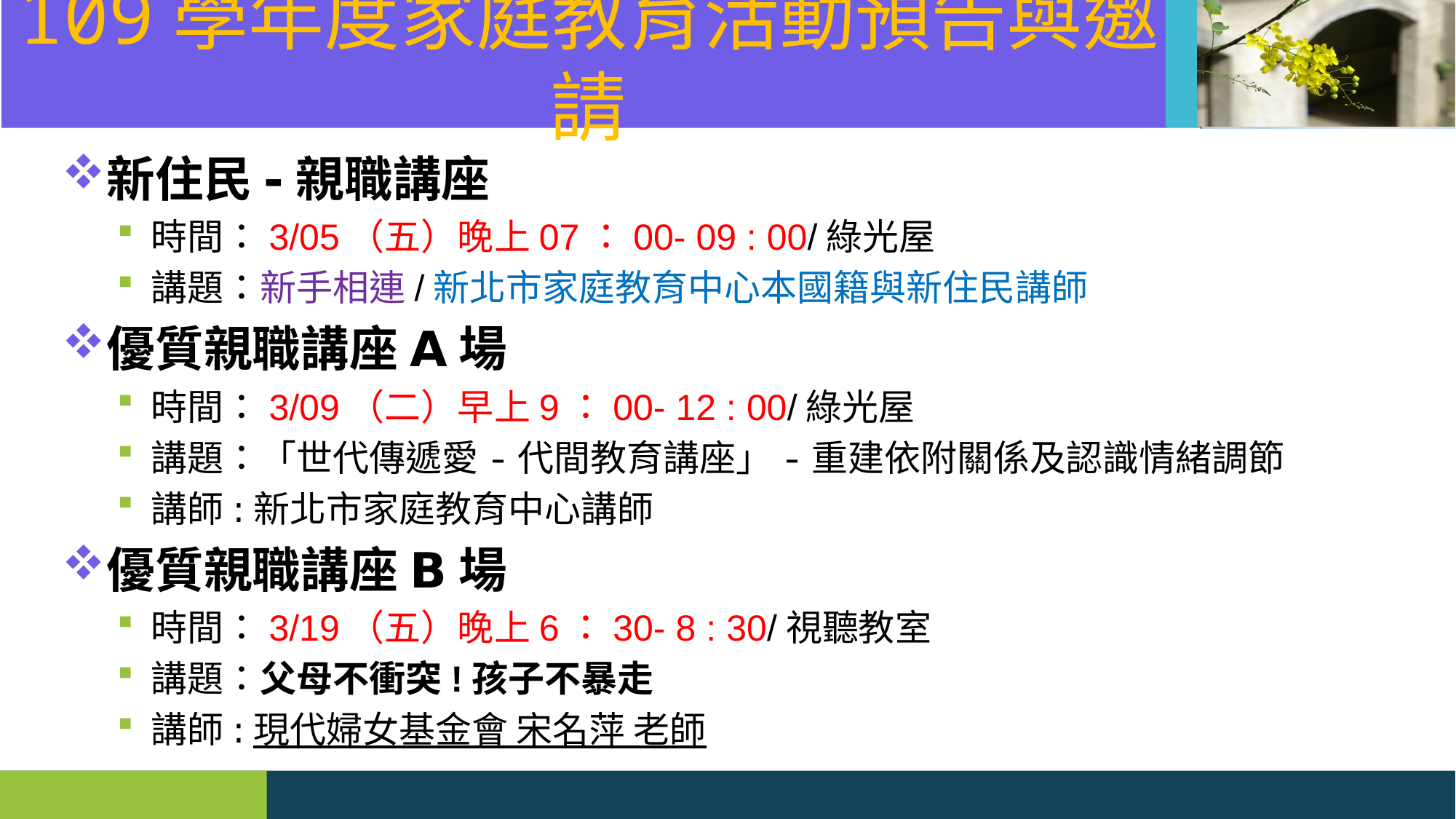

109學年度家庭教育活動預告與邀請
新住民-親職講座
時間：3/05（五）晚上07：00- 09 : 00/綠光屋
講題：新手相連/新北市家庭教育中心本國籍與新住民講師
優質親職講座A場
時間：3/09（二）早上9：00- 12 : 00/綠光屋
講題：「世代傳遞愛-代間教育講座」-重建依附關係及認識情緒調節
講師:新北市家庭教育中心講師
優質親職講座B場
時間：3/19（五）晚上6：30- 8 : 30/視聽教室
講題：父母不衝突!孩子不暴走
講師:現代婦女基金會 宋名萍 老師